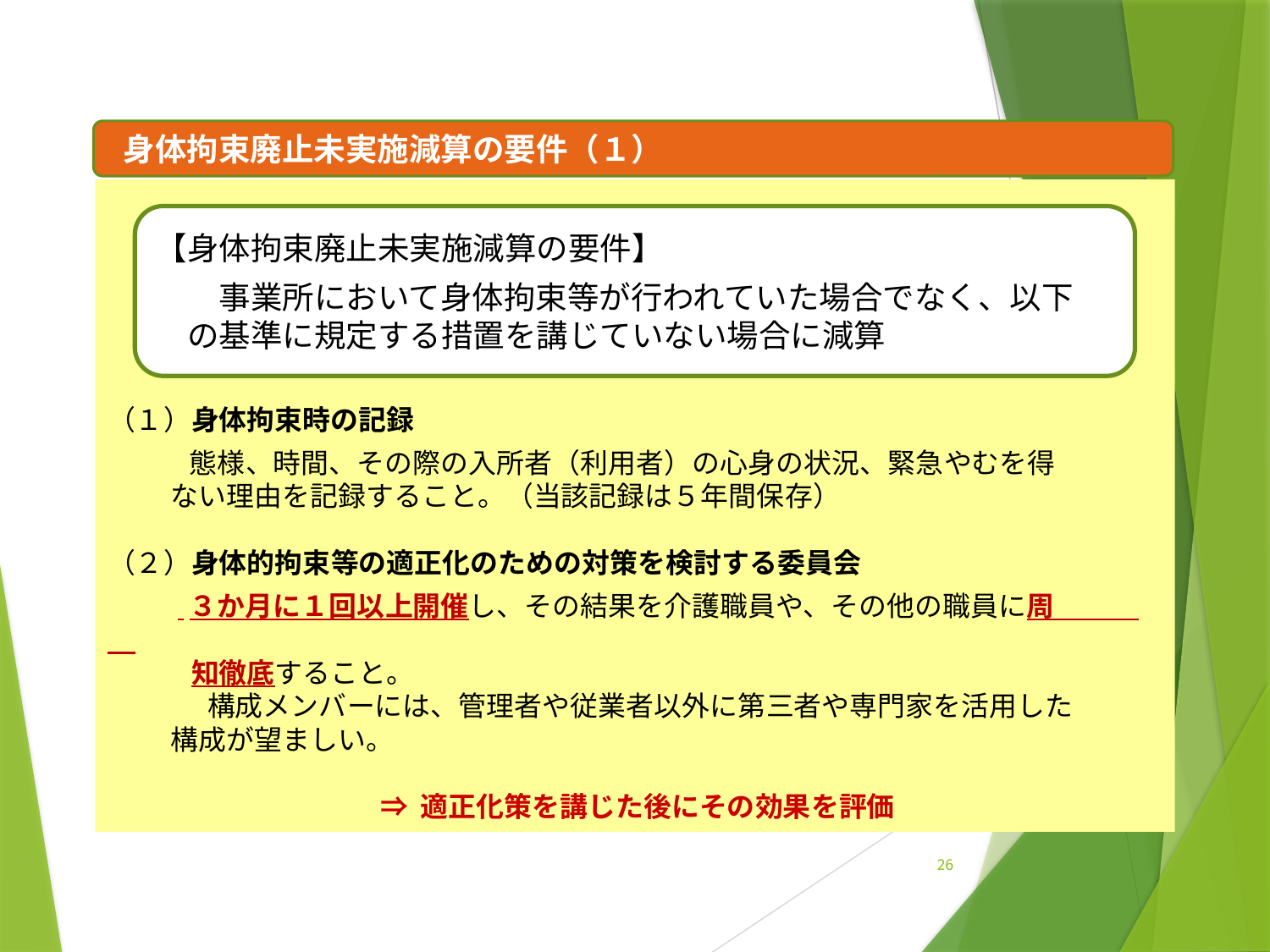

身体拘束廃止未実施減算の要件（１）

（１）身体拘束時の記録
            態様、時間、その際の入所者（利用者）の心身の状況、緊急やむを得
         ない理由を記録すること。（当該記録は５年間保存）

（２）身体的拘束等の適正化のための対策を検討する委員会
            ３か月に１回以上開催し、その結果を介護職員や、その他の職員に周
　　　知徹底すること。
 　 　    構成メンバーには、管理者や従業者以外に第三者や専門家を活用した
         構成が望ましい。

                                           ⇒ 適正化策を講じた後にその効果を評価
【身体拘束廃止未実施減算の要件】
　　事業所において身体拘束等が行われていた場合でなく、以下
　の基準に規定する措置を講じていない場合に減算
26